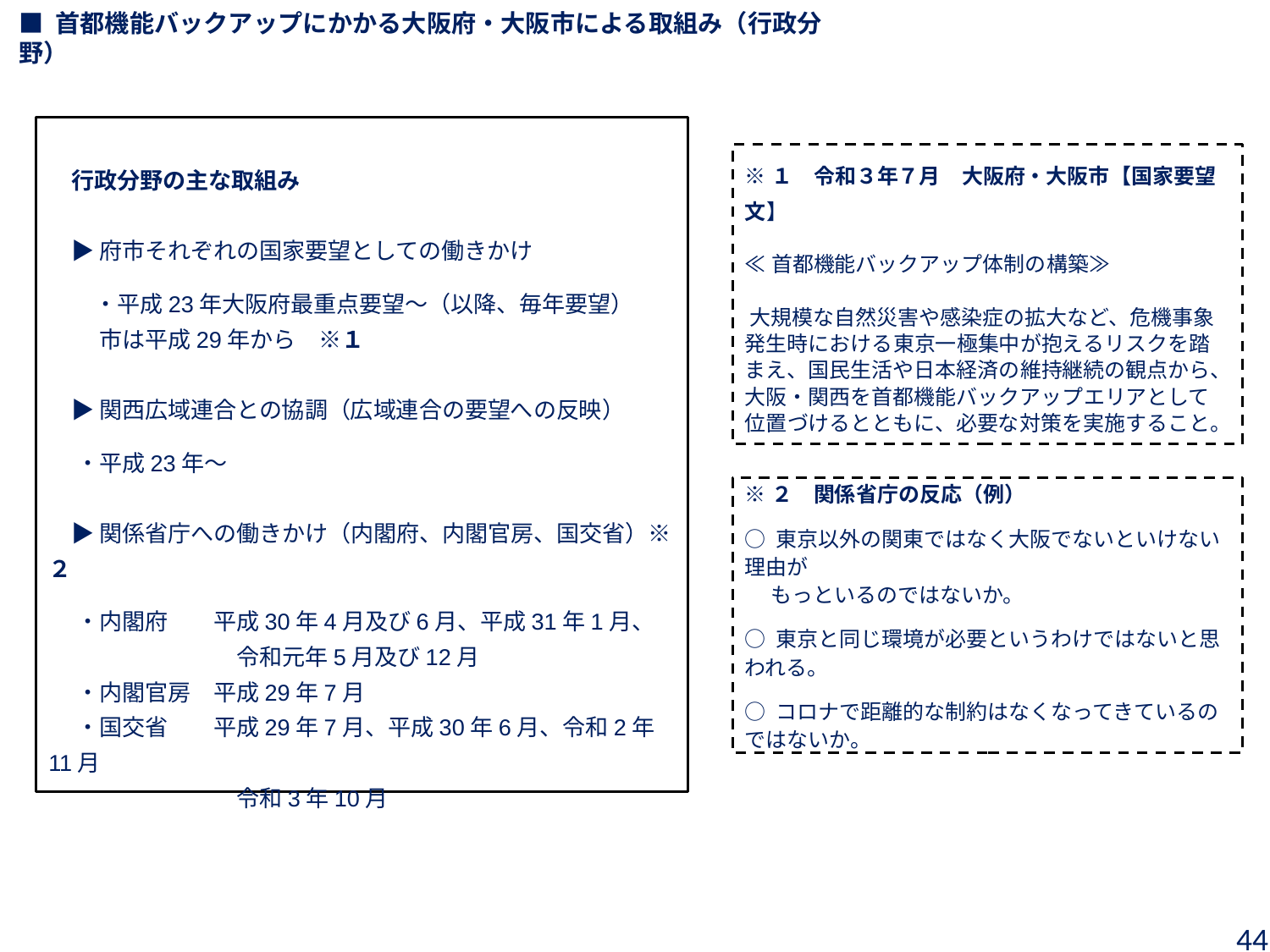

■ 首都機能バックアップにかかる大阪府・大阪市による取組み（行政分野）

　行政分野の主な取組み

　▶ 府市それぞれの国家要望としての働きかけ

　　・平成23年大阪府最重点要望～（以降、毎年要望）
　　 市は平成29年から　※１

　▶ 関西広域連合との協調（広域連合の要望への反映）

　 ・平成23年～

　▶ 関係省庁への働きかけ（内閣府、内閣官房、国交省）※２

　 ・内閣府　　平成30年4月及び6月、平成31年1月、
　　 　　　　　　令和元年5月及び12月
　 ・内閣官房　平成29年7月
　 ・国交省　　平成29年7月、平成30年6月、令和2年11月
　　　 　　　　　令和3年10月

※１　令和３年７月　大阪府・大阪市【国家要望文】
≪首都機能バックアップ体制の構築≫
 大規模な自然災害や感染症の拡大など、危機事象発生時における東京一極集中が抱えるリスクを踏まえ、国民生活や日本経済の維持継続の観点から、大阪・関西を首都機能バックアップエリアとして位置づけるとともに、必要な対策を実施すること。
※２　関係省庁の反応（例）
○ 東京以外の関東ではなく大阪でないといけない理由が
　 もっといるのではないか。
○ 東京と同じ環境が必要というわけではないと思われる。
○ コロナで距離的な制約はなくなってきているのではないか。
44